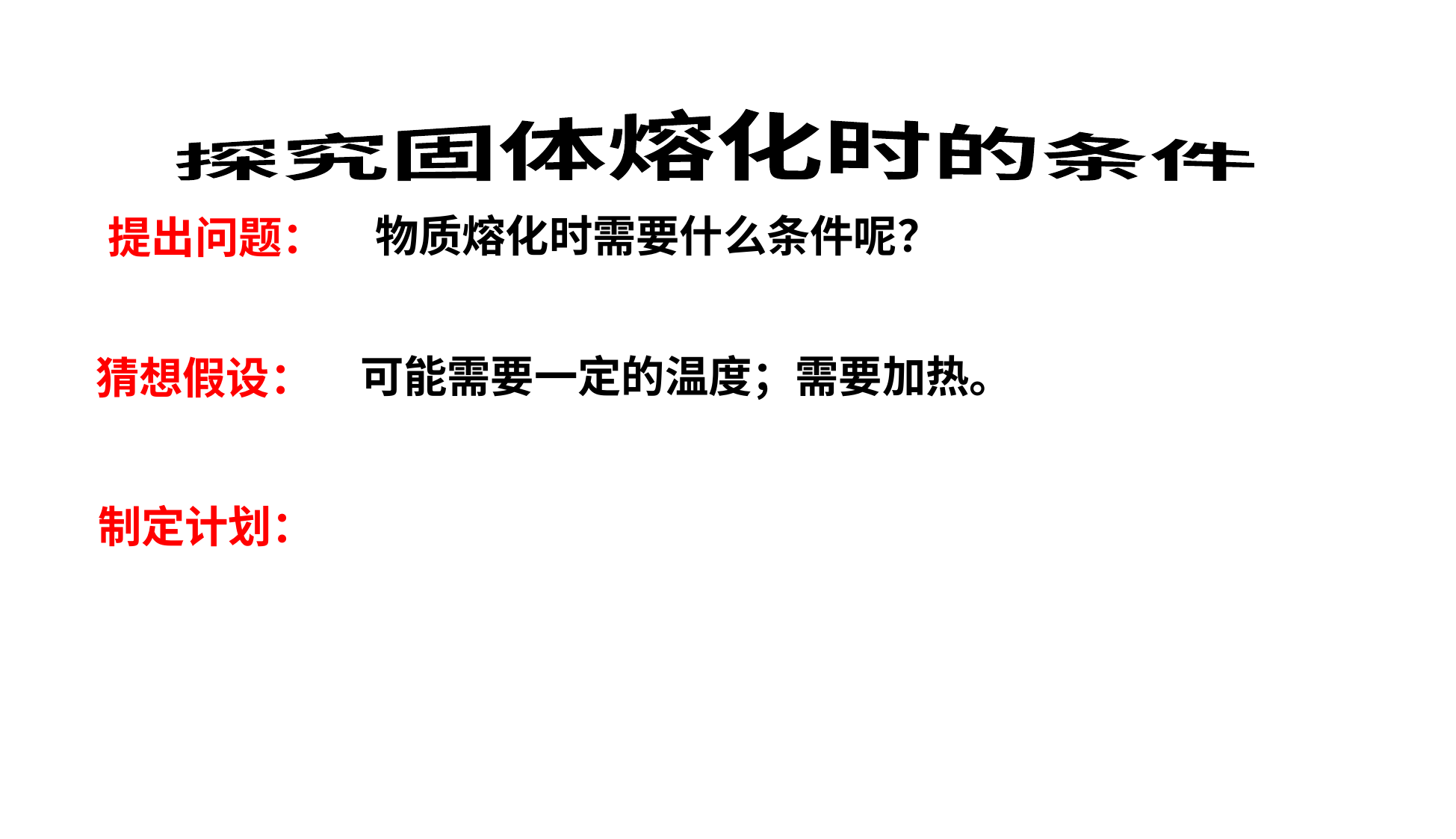

探究固体熔化时的条件
物质熔化时需要什么条件呢？
提出问题：
可能需要一定的温度；需要加热。
猜想假设：
制定计划：